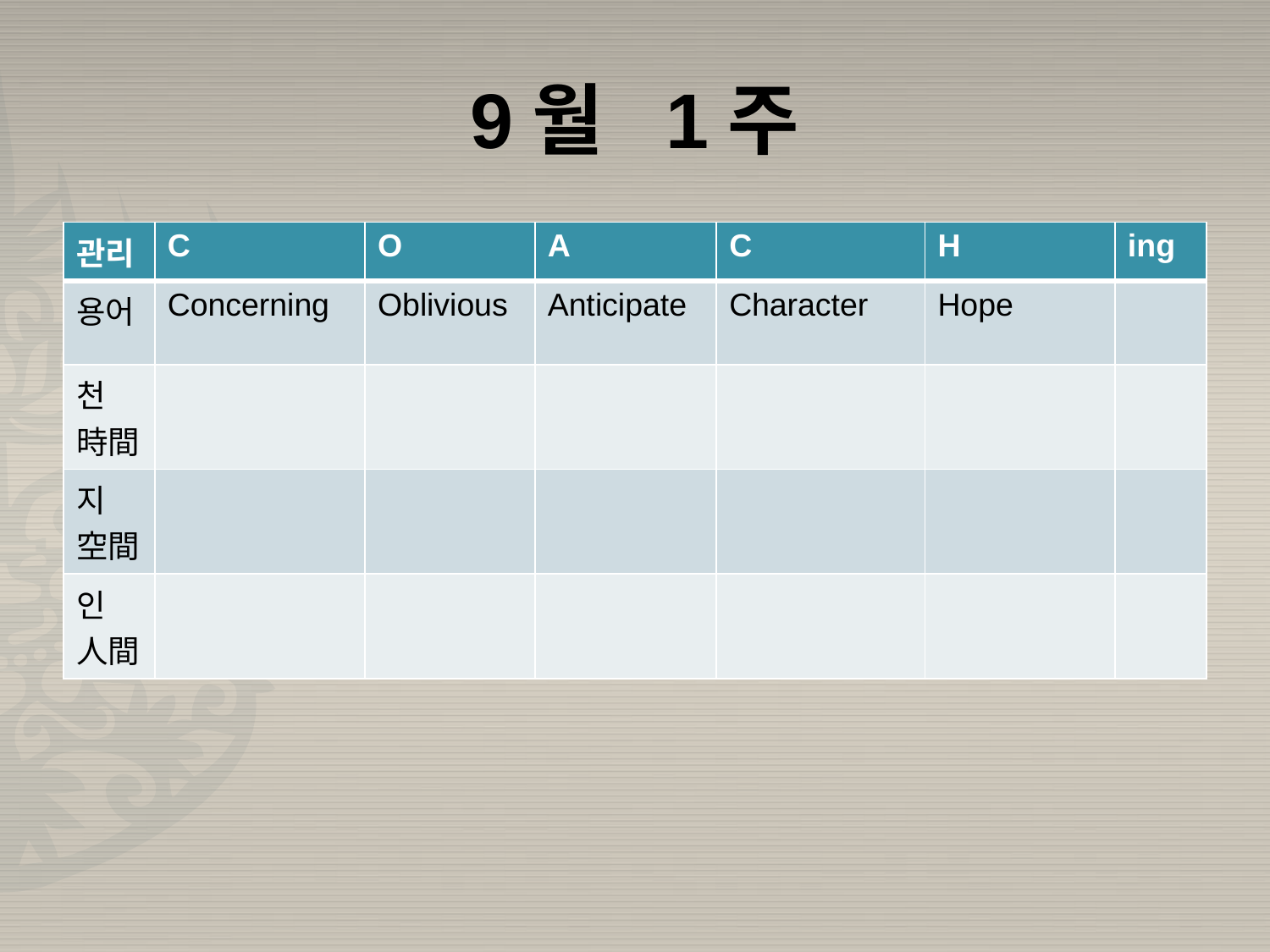

# 9월  1주
| 관리 | C | O | A | C | H | ing |
| --- | --- | --- | --- | --- | --- | --- |
| 용어 | Concerning | Oblivious | Anticipate | Character | Hope |  |
| 천 時間 |  |  |  |  |  |  |
| 지 空間 |  |  |  |  |  |  |
| 인 人間 |  |  |  |  |  |  |